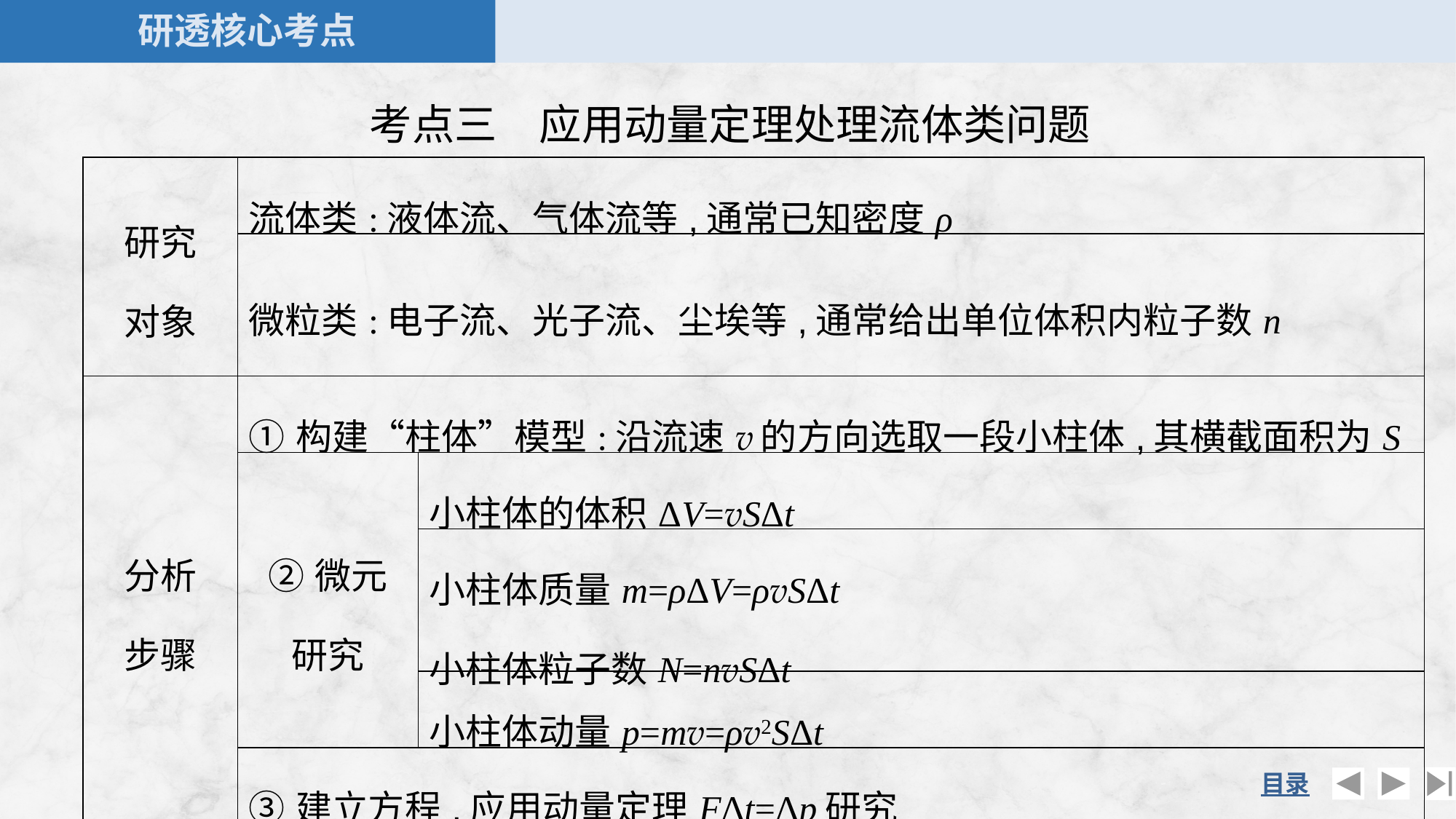

考点三　应用动量定理处理流体类问题
| 研究 对象 | 流体类:液体流、气体流等,通常已知密度ρ |  |
| --- | --- | --- |
|  | 微粒类:电子流、光子流、尘埃等,通常给出单位体积内粒子数n |  |
| 分析 步骤 | ①构建“柱体”模型:沿流速v的方向选取一段小柱体,其横截面积为S |  |
|  | ②微元 研究 | 小柱体的体积ΔV=vSΔt |
|  |  | 小柱体质量m=ρΔV=ρvSΔt 小柱体粒子数N=nvSΔt |
|  |  | 小柱体动量p=mv=ρv2SΔt |
|  | ③建立方程,应用动量定理FΔt=Δp研究 |  |